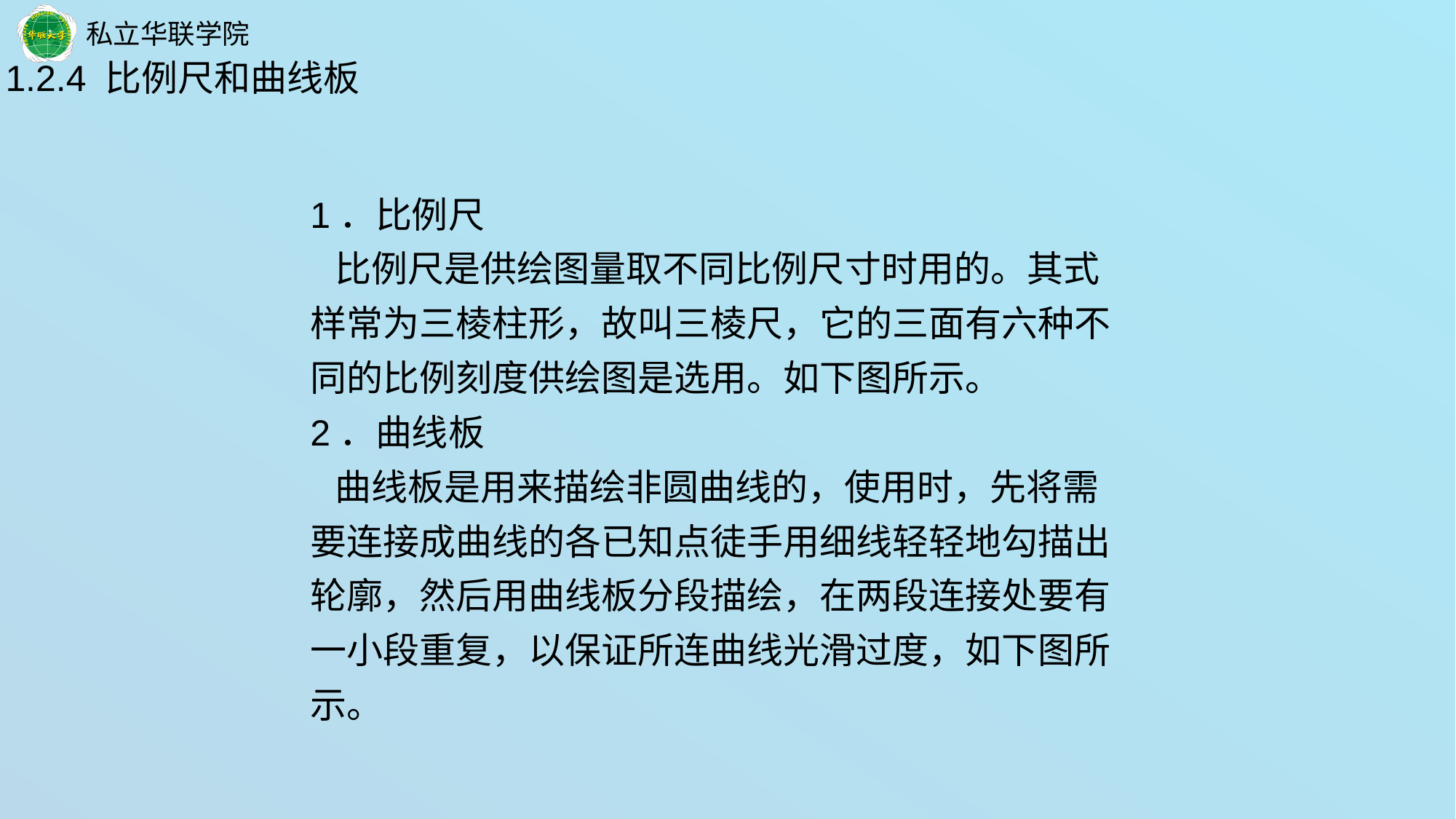

1.2.4 比例尺和曲线板
1．比例尺
  比例尺是供绘图量取不同比例尺寸时用的。其式
样常为三棱柱形，故叫三棱尺，它的三面有六种不
同的比例刻度供绘图是选用。如下图所示。
2．曲线板
  曲线板是用来描绘非圆曲线的，使用时，先将需
要连接成曲线的各已知点徒手用细线轻轻地勾描出
轮廓，然后用曲线板分段描绘，在两段连接处要有
一小段重复，以保证所连曲线光滑过度，如下图所
示。